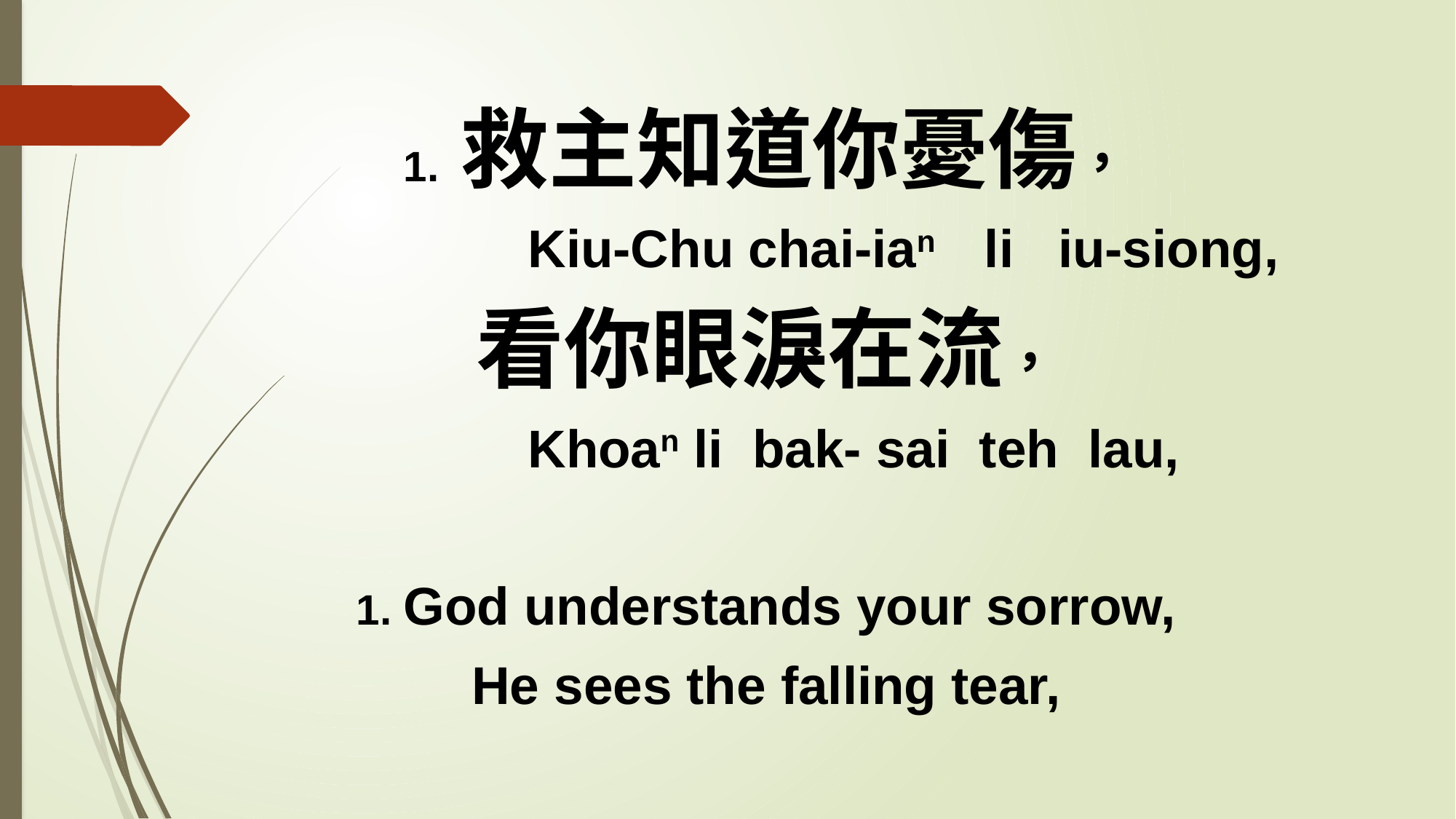

1. 救主知道你憂傷，
                        Kiu-Chu chai-ian     li   iu-siong,
看你眼淚在流，
                        Khoan li  bak- sai  teh  lau,

1. God understands your sorrow,
He sees the falling tear,